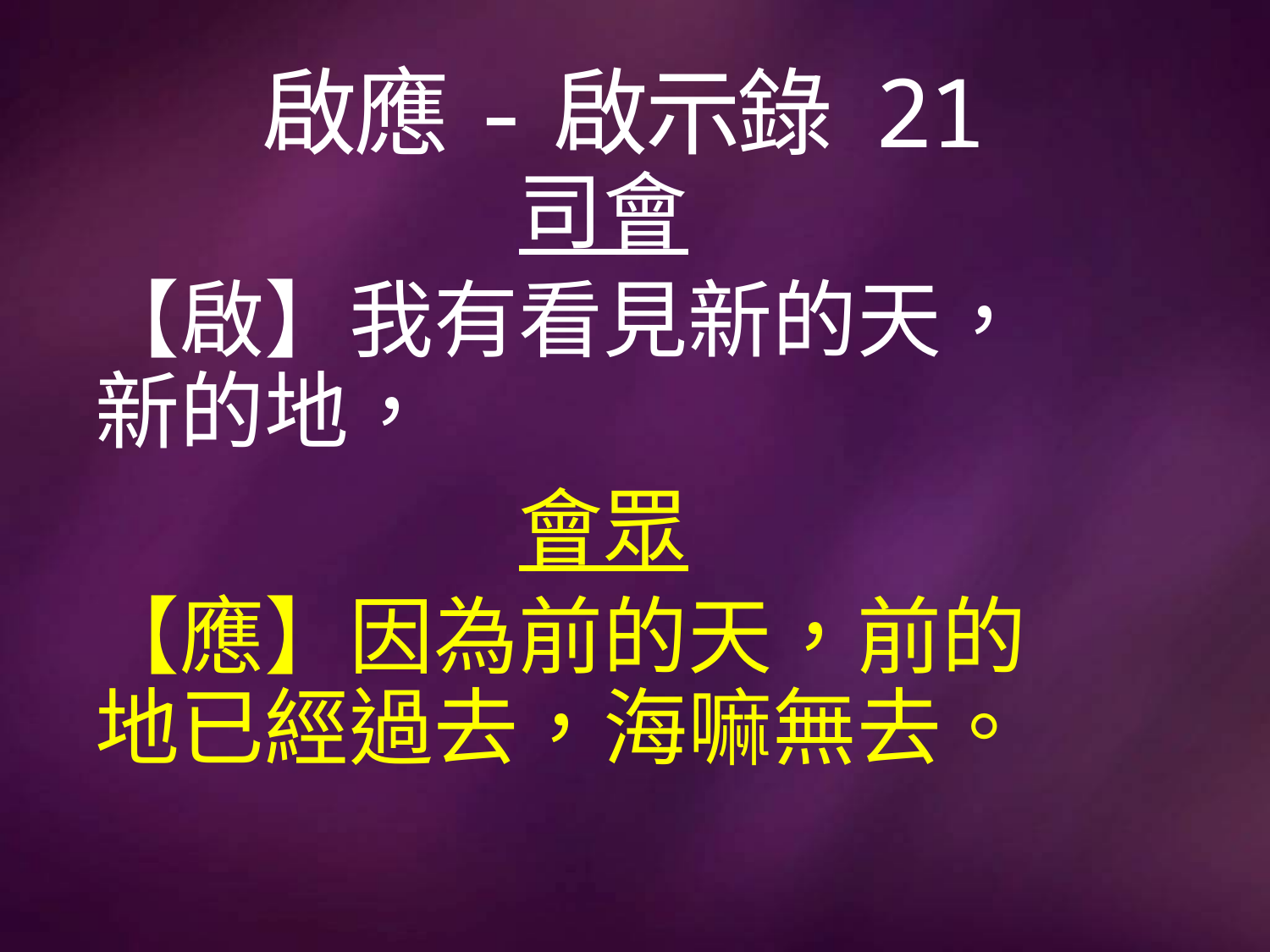

# 啟應-啟示錄 21
司會
【啟】我有看見新的天，新的地，

會眾
【應】因為前的天，前的地已經過去，海嘛無去。